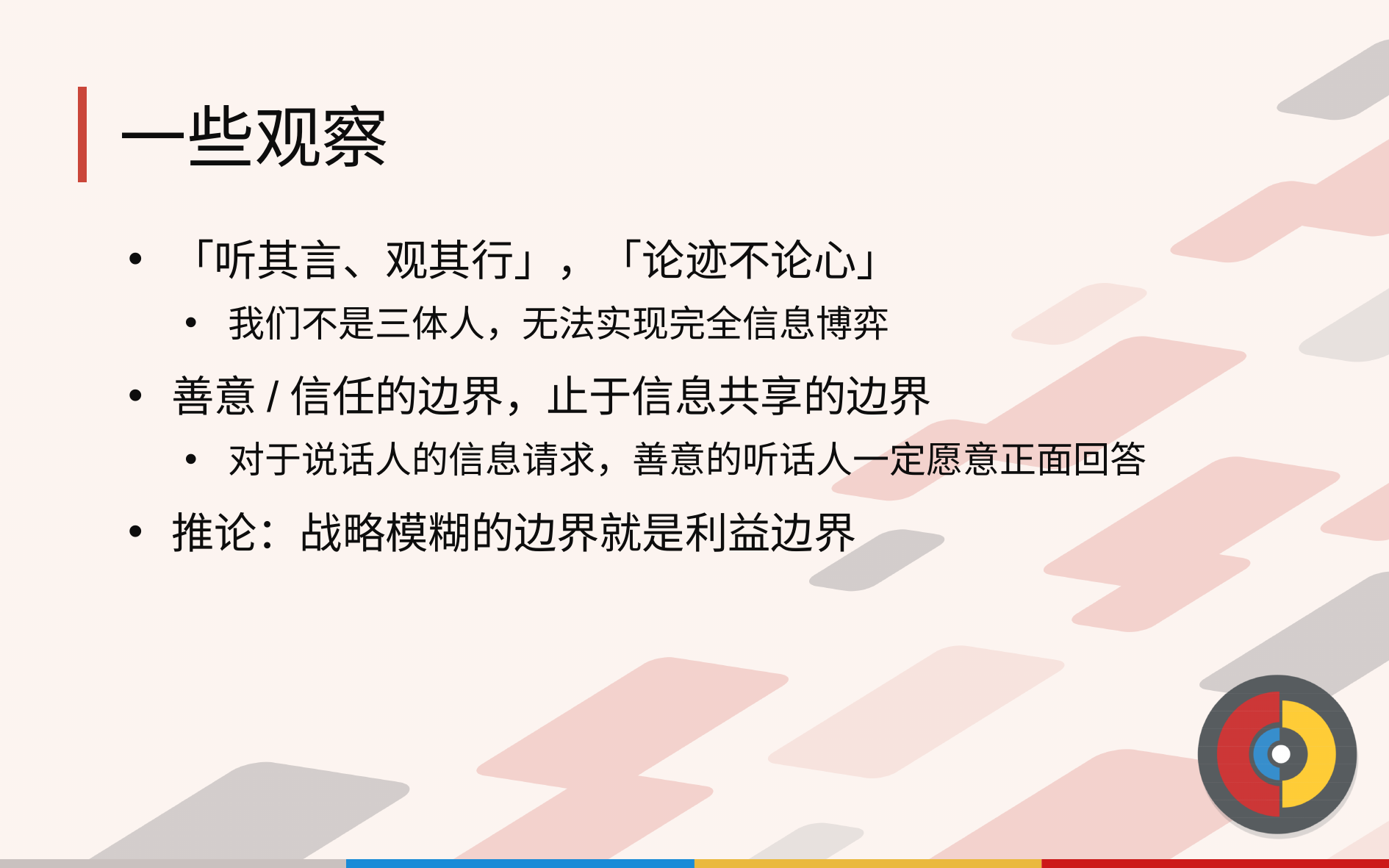

# 一些观察
「听其言、观其行」，「论迹不论心」
我们不是三体人，无法实现完全信息博弈
善意/信任的边界，止于信息共享的边界
对于说话人的信息请求，善意的听话人一定愿意正面回答
推论：战略模糊的边界就是利益边界